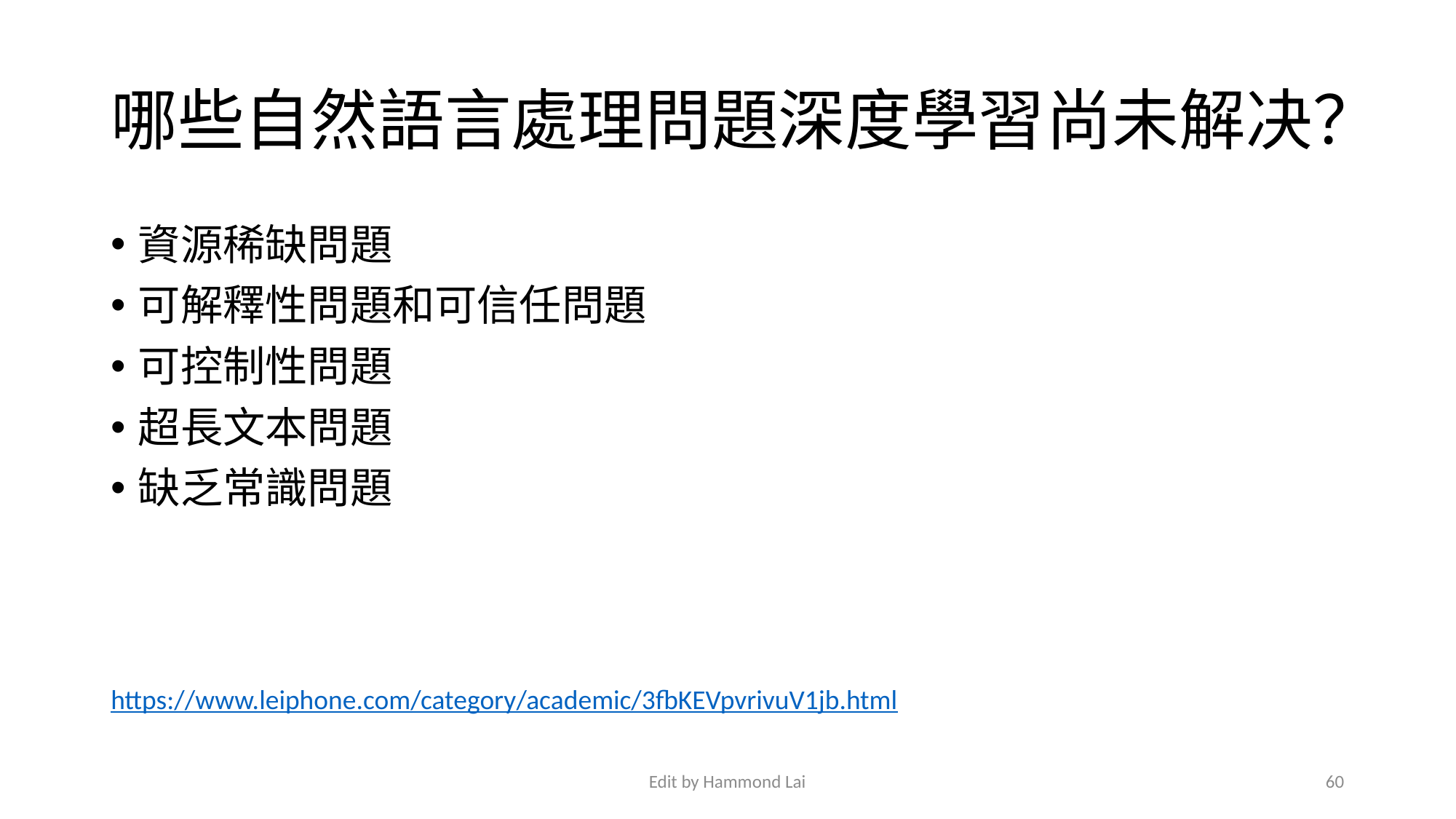

# 哪些自然語言處理問題深度學習尚未解决？
資源稀缺問題
可解釋性問題和可信任問題
可控制性問題
超長文本問題
缺乏常識問題
https://www.leiphone.com/category/academic/3fbKEVpvrivuV1jb.html
Edit by Hammond Lai
60